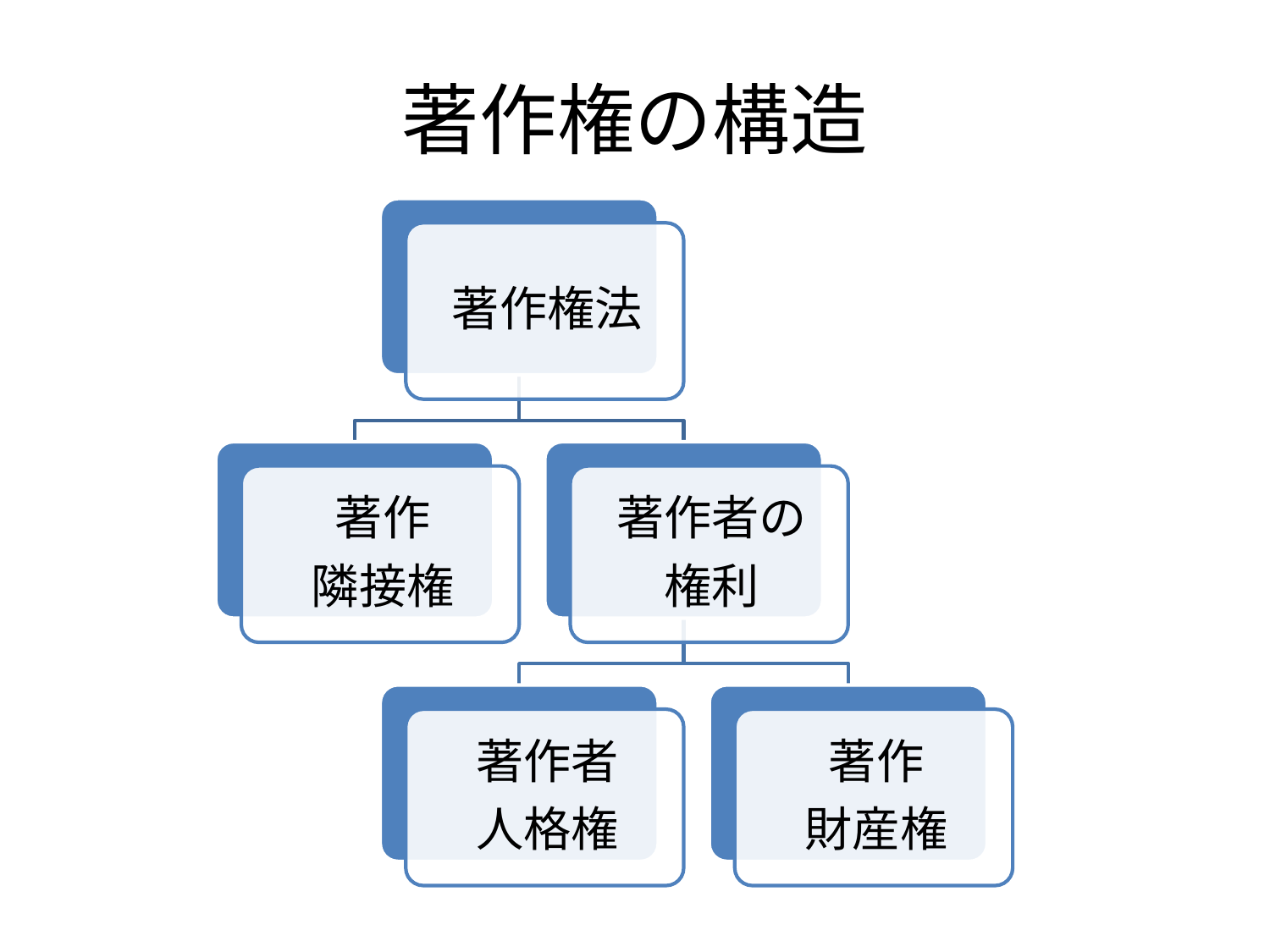

# 著作権の構造
著作権法
著作者の
権利
著作
財産権
著作者
人格権
著作
隣接権